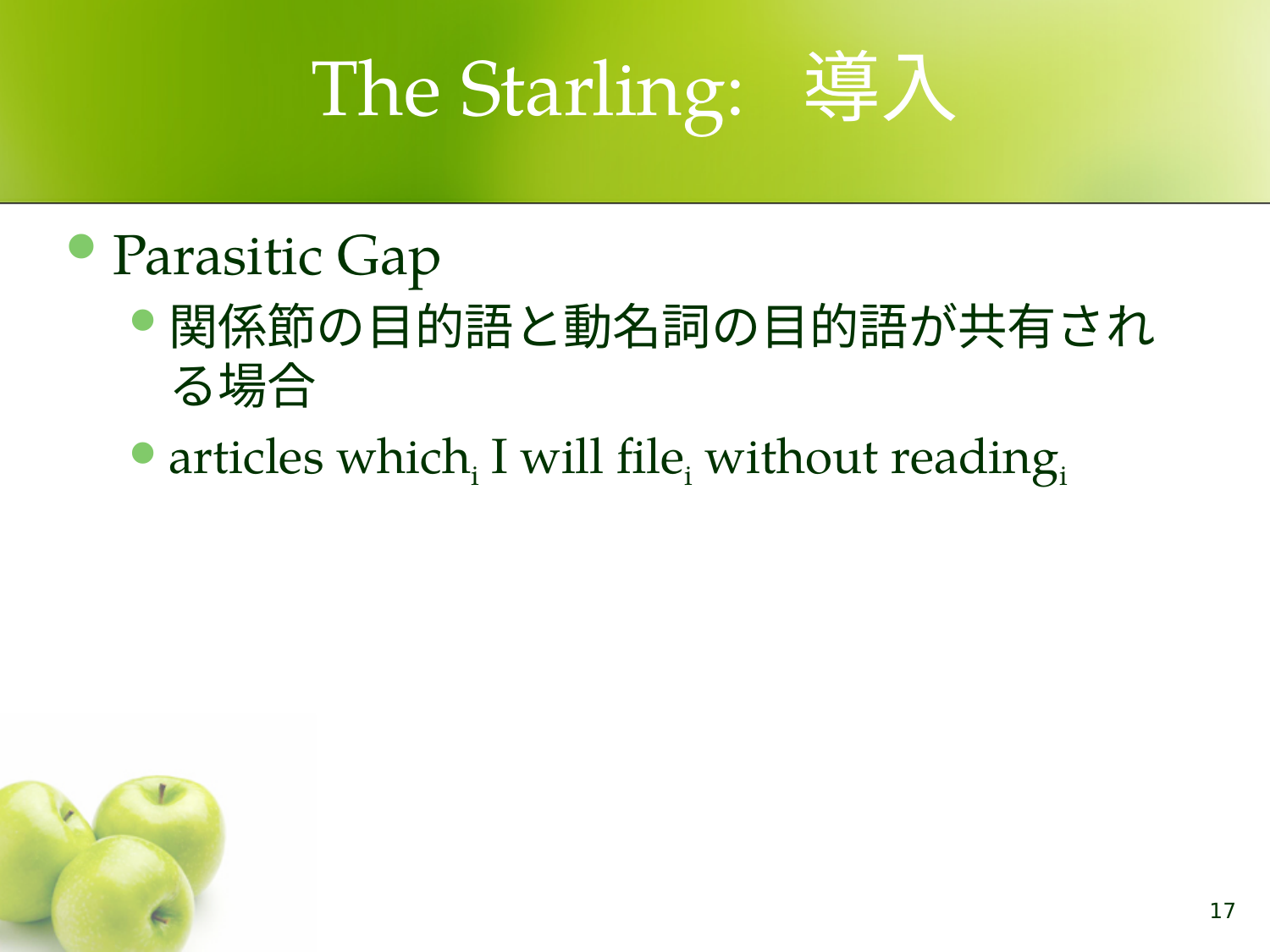

# The Starling:  導入
Parasitic Gap
関係節の目的語と動名詞の目的語が共有される場合
articles whichi I will filei without readingi
17